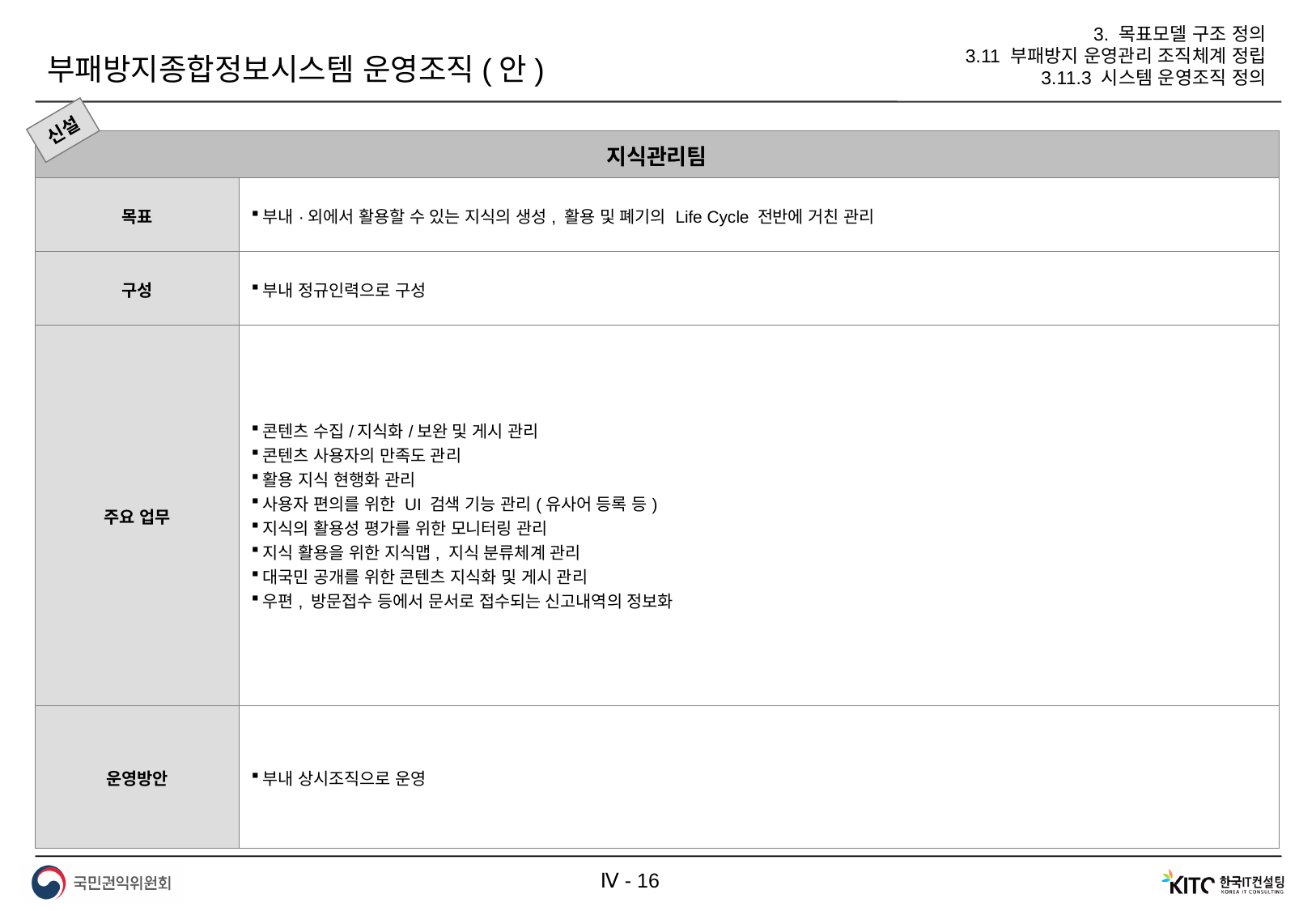

3. 목표모델 구조 정의
3.11 부패방지 운영관리 조직체계 정립
3.11.3 시스템 운영조직 정의
부패방지종합정보시스템 운영조직(안)
신설
| 지식관리팀 |  |
| --- | --- |
| 목표 | 부내·외에서 활용할 수 있는 지식의 생성, 활용 및 폐기의 Life Cycle 전반에 거친 관리 |
| 구성 | 부내 정규인력으로 구성 |
| 주요 업무 | 콘텐츠 수집/지식화/보완 및 게시 관리 콘텐츠 사용자의 만족도 관리 활용 지식 현행화 관리 사용자 편의를 위한 UI 검색 기능 관리(유사어 등록 등) 지식의 활용성 평가를 위한 모니터링 관리 지식 활용을 위한 지식맵, 지식 분류체계 관리 대국민 공개를 위한 콘텐츠 지식화 및 게시 관리 우편, 방문접수 등에서 문서로 접수되는 신고내역의 정보화 |
| 운영방안 | 부내 상시조직으로 운영 |